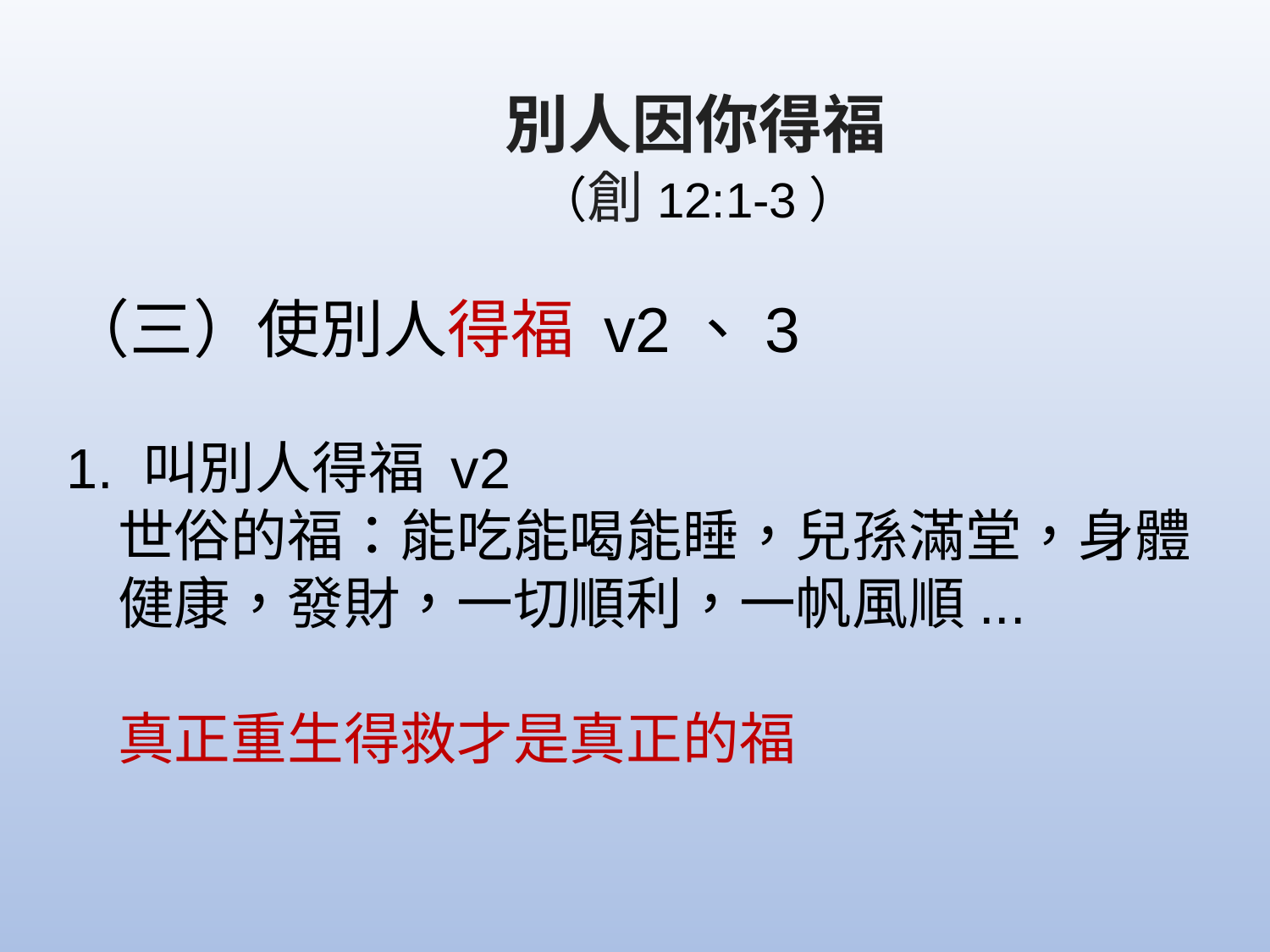

別人因你得福
		      	       （創12:1-3）

（三）使別人得福 v2、3

1. 叫別人得福 v2
   世俗的福：能吃能喝能睡，兒孫滿堂，身體
   健康，發財，一切順利，一帆風順...

   真正重生得救才是真正的福